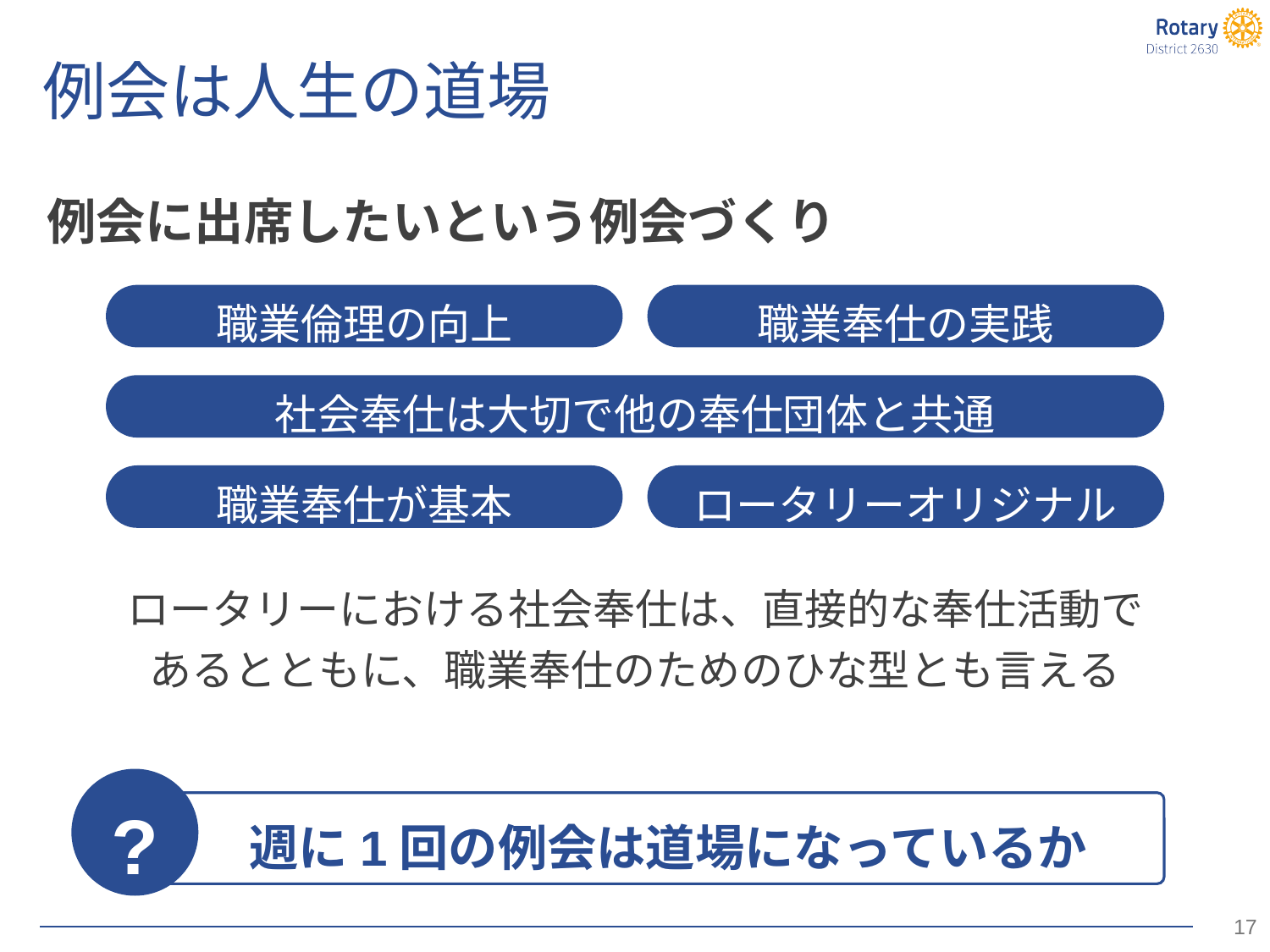

# 例会は人生の道場
例会に出席したいという例会づくり
職業倫理の向上
職業奉仕の実践
社会奉仕は大切で他の奉仕団体と共通
職業奉仕が基本
ロータリーオリジナル
ロータリーにおける社会奉仕は、直接的な奉仕活動であるとともに、職業奉仕のためのひな型とも言える
?
週に1回の例会は道場になっているか
17